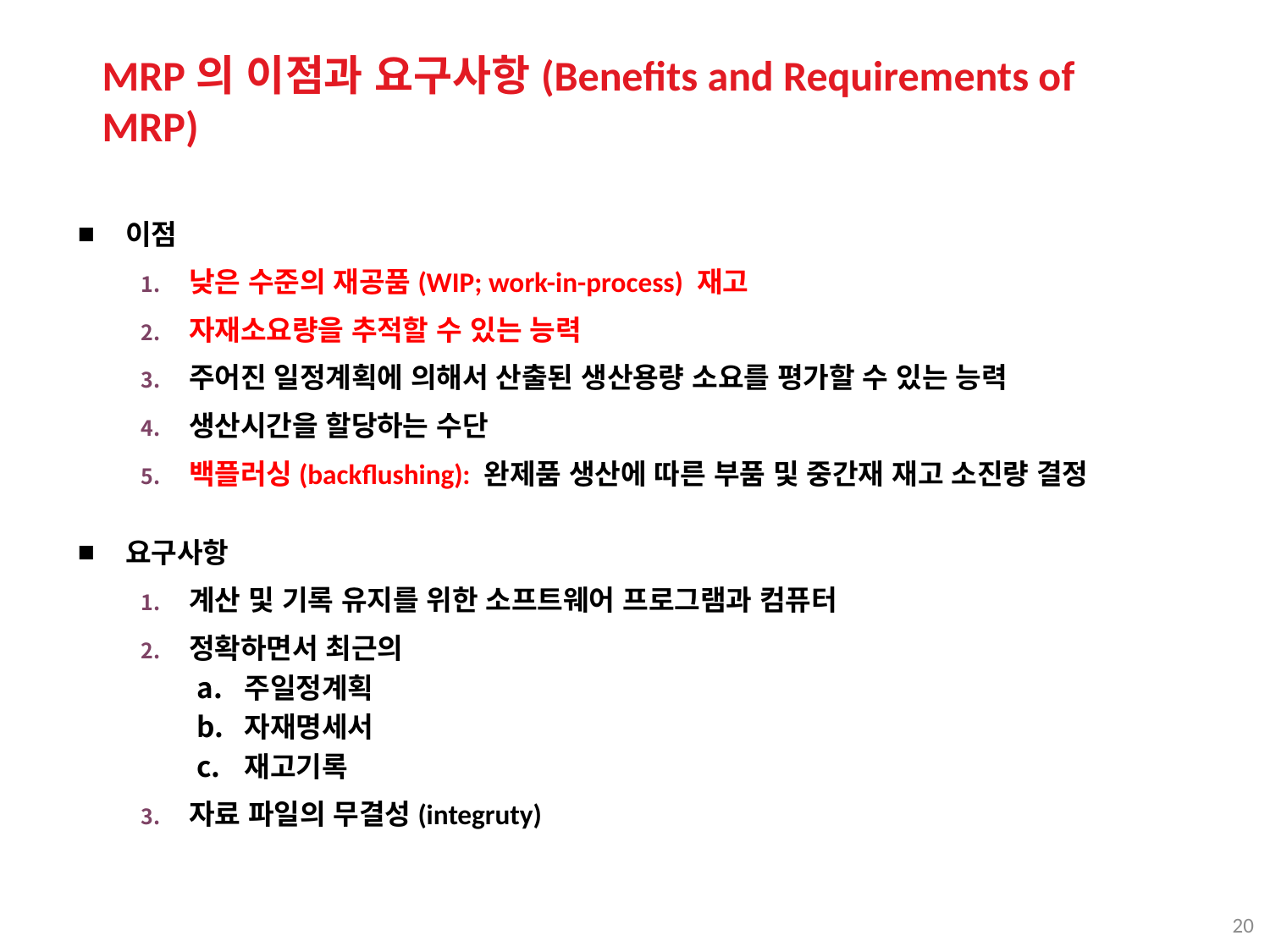

MRP의 이점과 요구사항(Benefits and Requirements of MRP)
이점
낮은 수준의 재공품(WIP; work-in-process) 재고
자재소요량을 추적할 수 있는 능력
주어진 일정계획에 의해서 산출된 생산용량 소요를 평가할 수 있는 능력
생산시간을 할당하는 수단
백플러싱(backflushing): 완제품 생산에 따른 부품 및 중간재 재고 소진량 결정

요구사항
계산 및 기록 유지를 위한 소프트웨어 프로그램과 컴퓨터
정확하면서 최근의
주일정계획
자재명세서
재고기록
자료 파일의 무결성(integruty)

20